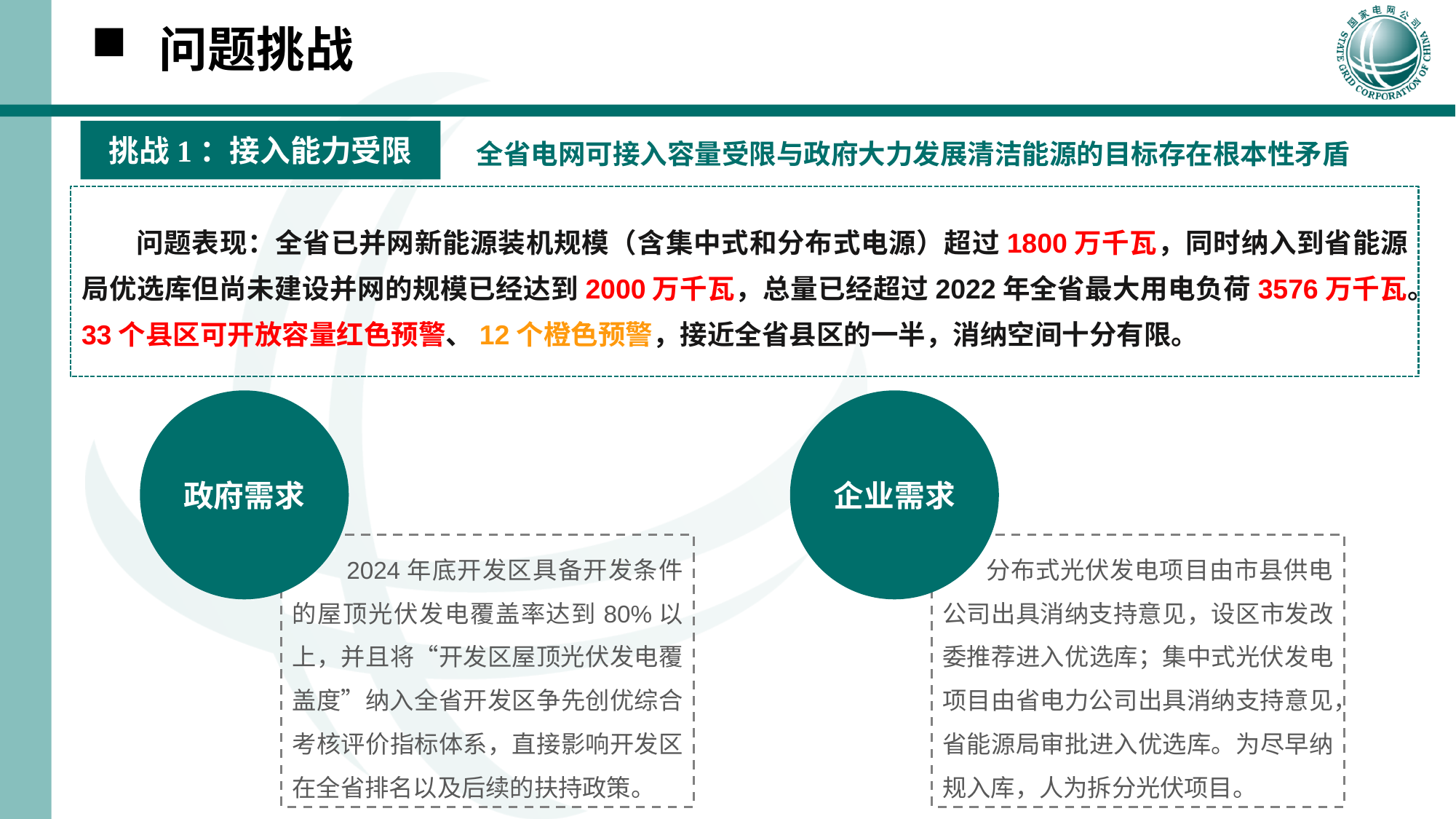

问题挑战
挑战1：接入能力受限
全省电网可接入容量受限与政府大力发展清洁能源的目标存在根本性矛盾
问题表现：全省已并网新能源装机规模（含集中式和分布式电源）超过1800万千瓦，同时纳入到省能源局优选库但尚未建设并网的规模已经达到2000万千瓦，总量已经超过2022年全省最大用电负荷3576万千瓦。33个县区可开放容量红色预警、12个橙色预警，接近全省县区的一半，消纳空间十分有限。
政府需求
企业需求
       2024年底开发区具备开发条件的屋顶光伏发电覆盖率达到80%以上，并且将“开发区屋顶光伏发电覆盖度”纳入全省开发区争先创优综合考核评价指标体系，直接影响开发区在全省排名以及后续的扶持政策。
      分布式光伏发电项目由市县供电公司出具消纳支持意见，设区市发改委推荐进入优选库；集中式光伏发电项目由省电力公司出具消纳支持意见，省能源局审批进入优选库。为尽早纳规入库，人为拆分光伏项目。